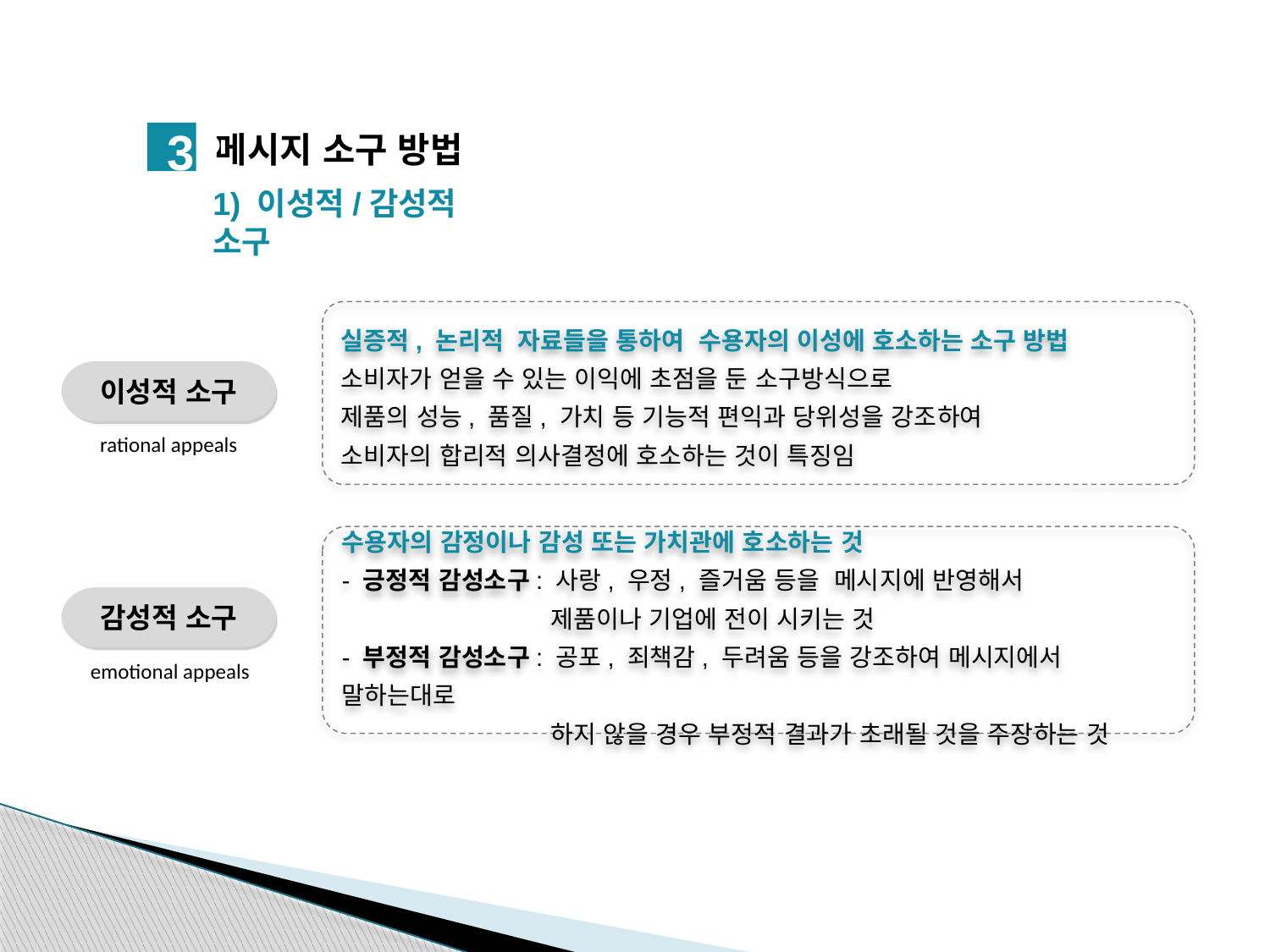

메시지 소구 방법
32

1) 이성적/감성적 소구
실증적, 논리적  자료들을 통하여  수용자의 이성에 호소하는 소구 방법
소비자가 얻을 수 있는 이익에 초점을 둔 소구방식으로
제품의 성능, 품질, 가치 등 기능적 편익과 당위성을 강조하여
소비자의 합리적 의사결정에 호소하는 것이 특징임
이성적 소구
rational appeals
수용자의 감정이나 감성 또는 가치관에 호소하는 것
- 긍정적 감성소구: 사랑, 우정, 즐거움 등을  메시지에 반영해서
                             제품이나 기업에 전이 시키는 것
- 부정적 감성소구: 공포, 죄책감, 두려움 등을 강조하여 메시지에서 말하는대로
                             하지 않을 경우 부정적 결과가 초래될 것을 주장하는 것
감성적 소구
emotional appeals